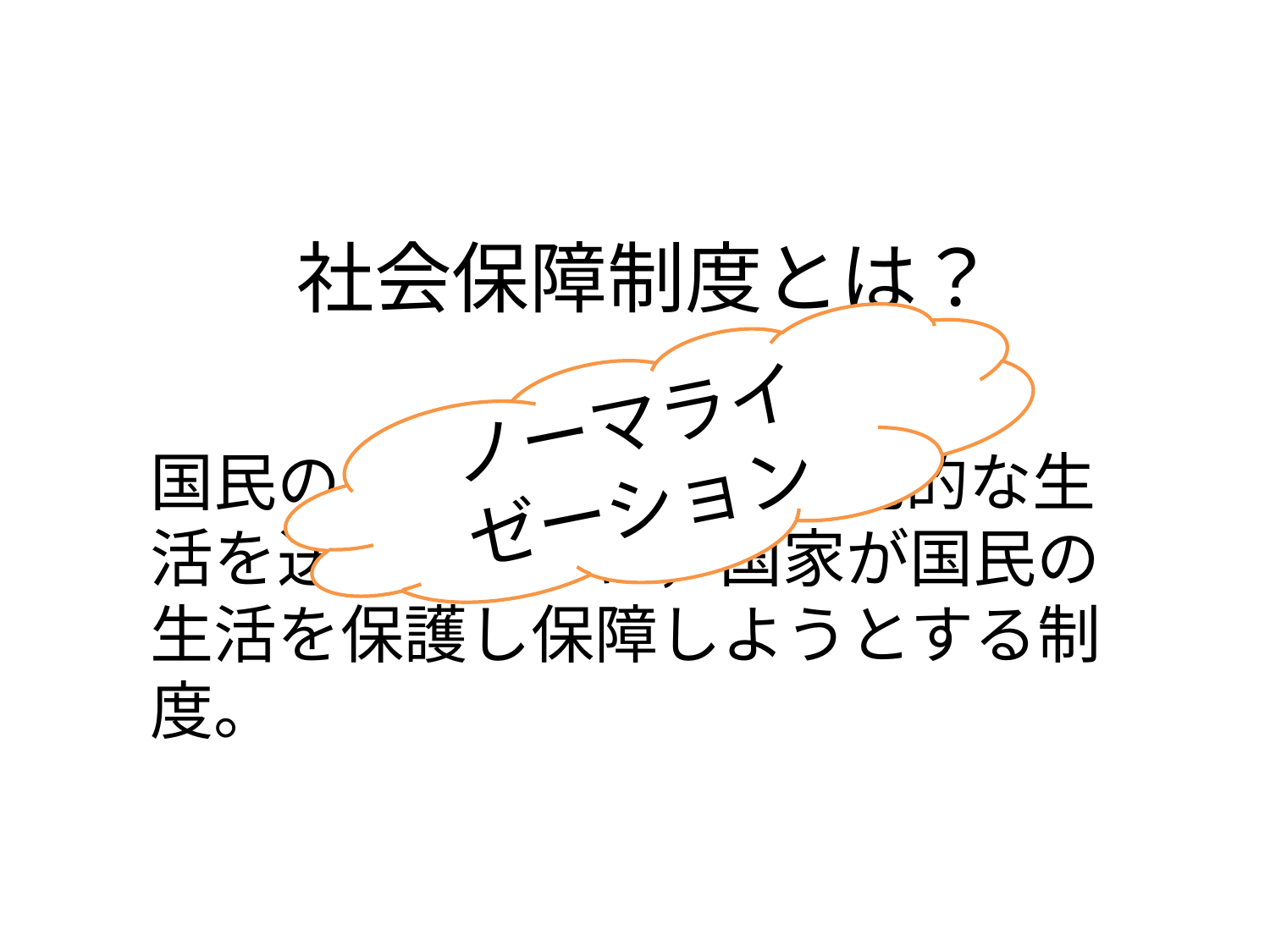

# 社会保障制度とは？
ノーマライゼーション
国民のすべてが健康で文化的な生活を送れるように，国家が国民の生活を保護し保障しようとする制度。